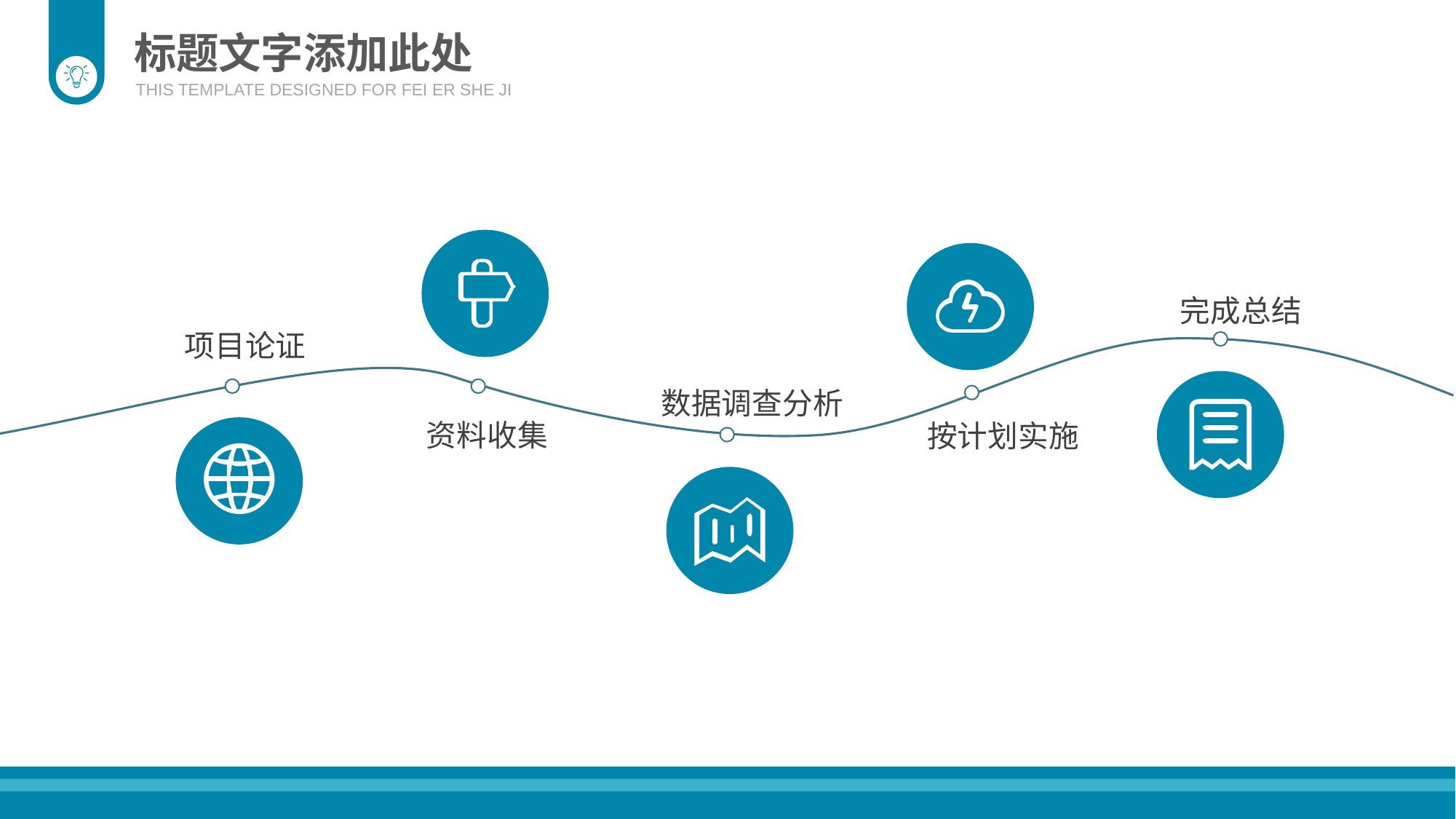

标题文字添加此处

THIS TEMPLATE DESIGNED FOR FEI ER SHE JI

完成总结
项目论证

数据调查分析

资料收集
按计划实施